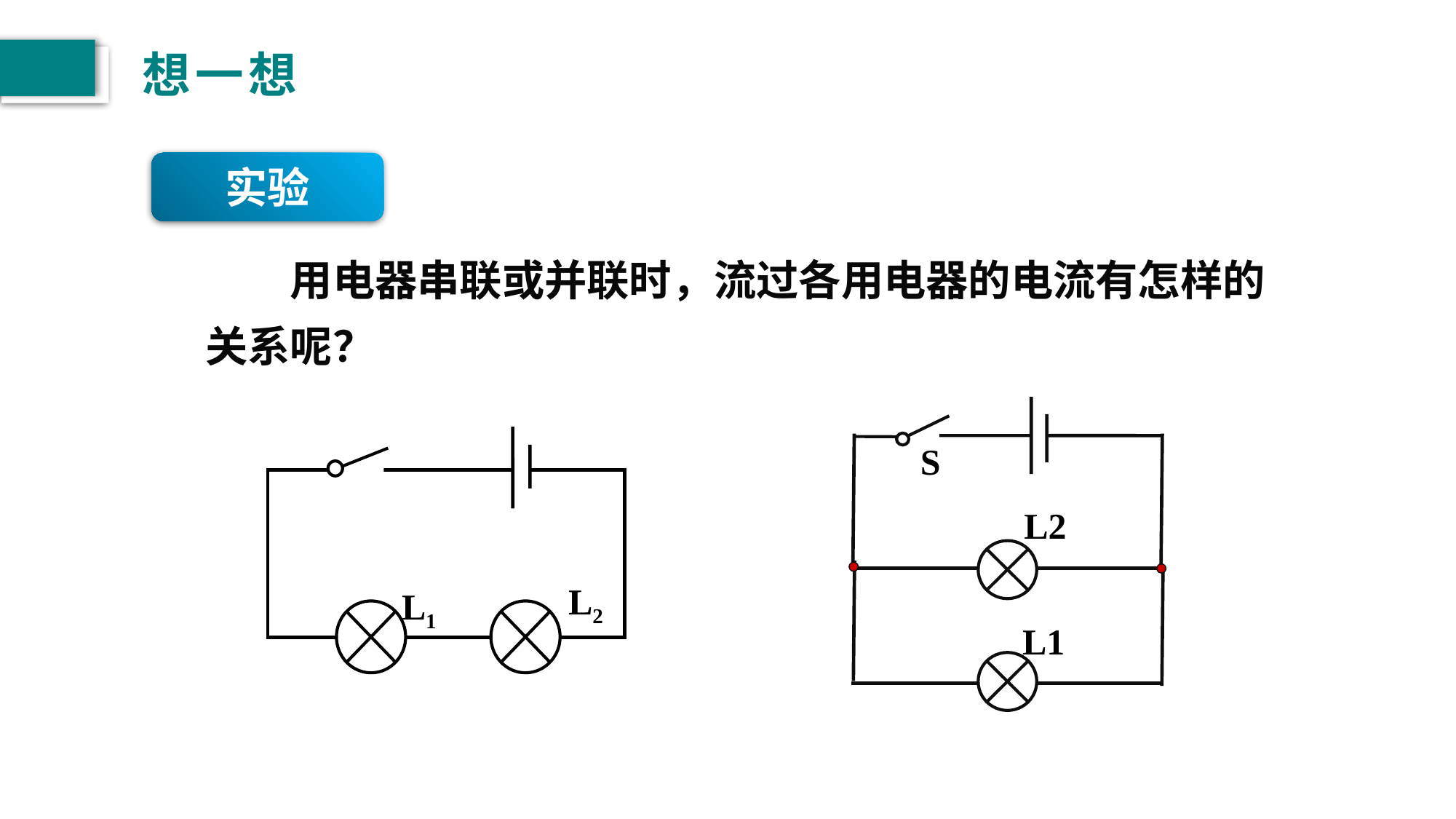

# 想一想
实验
　　用电器串联或并联时，流过各用电器的电流有怎样的关系呢？

S

L2

L1

L2
L1